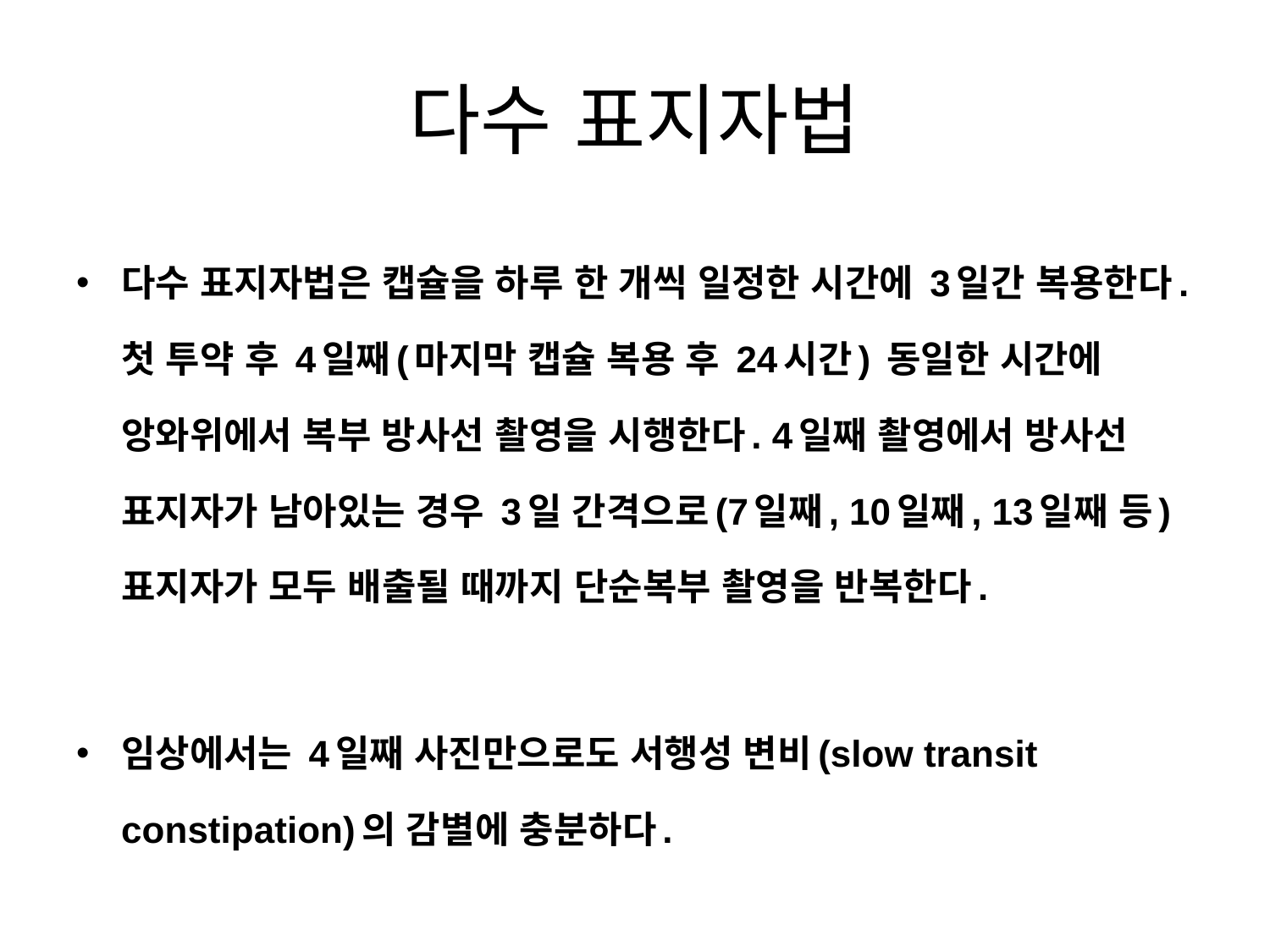

# 다수 표지자법
다수 표지자법은 캡슐을 하루 한 개씩 일정한 시간에 3일간 복용한다. 첫 투약 후 4일째(마지막 캡슐 복용 후 24시간) 동일한 시간에 앙와위에서 복부 방사선 촬영을 시행한다. 4일째 촬영에서 방사선 표지자가 남아있는 경우 3일 간격으로(7일째, 10일째, 13일째 등) 표지자가 모두 배출될 때까지 단순복부 촬영을 반복한다.

임상에서는 4일째 사진만으로도 서행성 변비(slow transit constipation)의 감별에 충분하다.